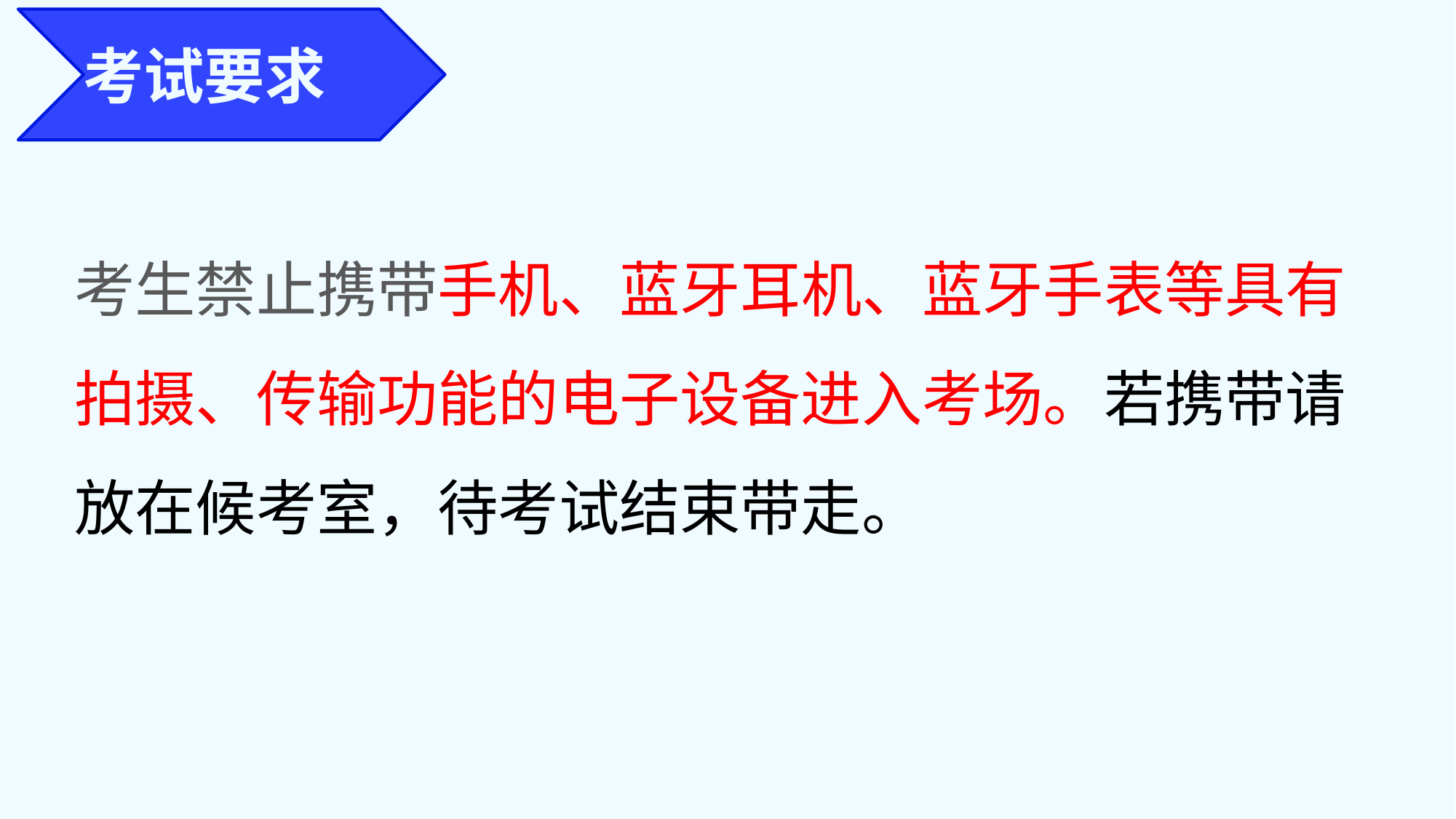

考试要求
考生禁止携带手机、蓝牙耳机、蓝牙手表等具有拍摄、传输功能的电子设备进入考场。若携带请放在候考室，待考试结束带走。